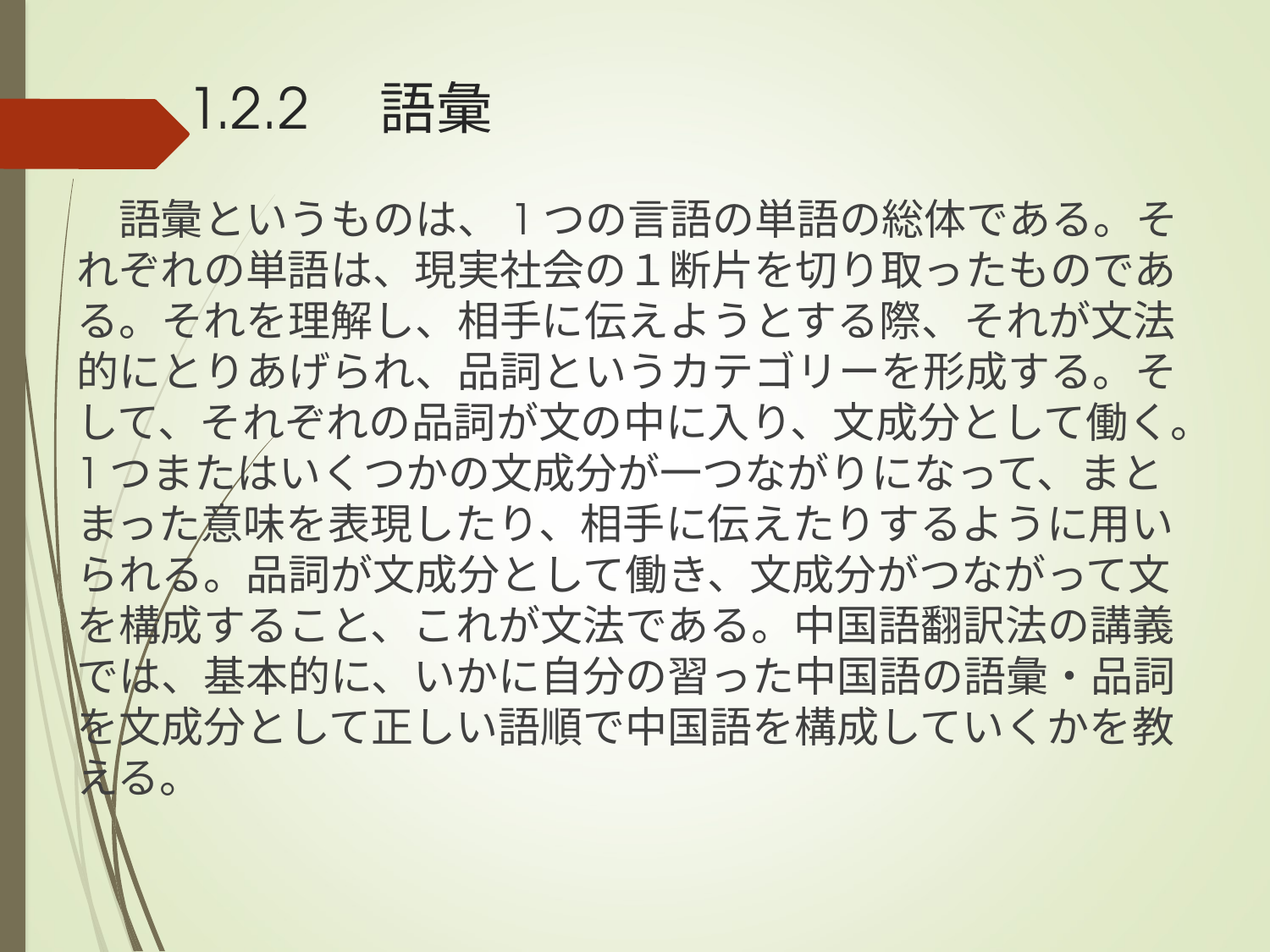

# 1.2.2　語彙
　語彙というものは、1つの言語の単語の総体である。それぞれの単語は、現実社会の１断片を切り取ったものである。それを理解し、相手に伝えようとする際、それが文法的にとりあげられ、品詞というカテゴリーを形成する。そして、それぞれの品詞が文の中に入り、文成分として働く。1つまたはいくつかの文成分が一つながりになって、まとまった意味を表現したり、相手に伝えたりするように用いられる。品詞が文成分として働き、文成分がつながって文を構成すること、これが文法である。中国語翻訳法の講義では、基本的に、いかに自分の習った中国語の語彙・品詞を文成分として正しい語順で中国語を構成していくかを教える。